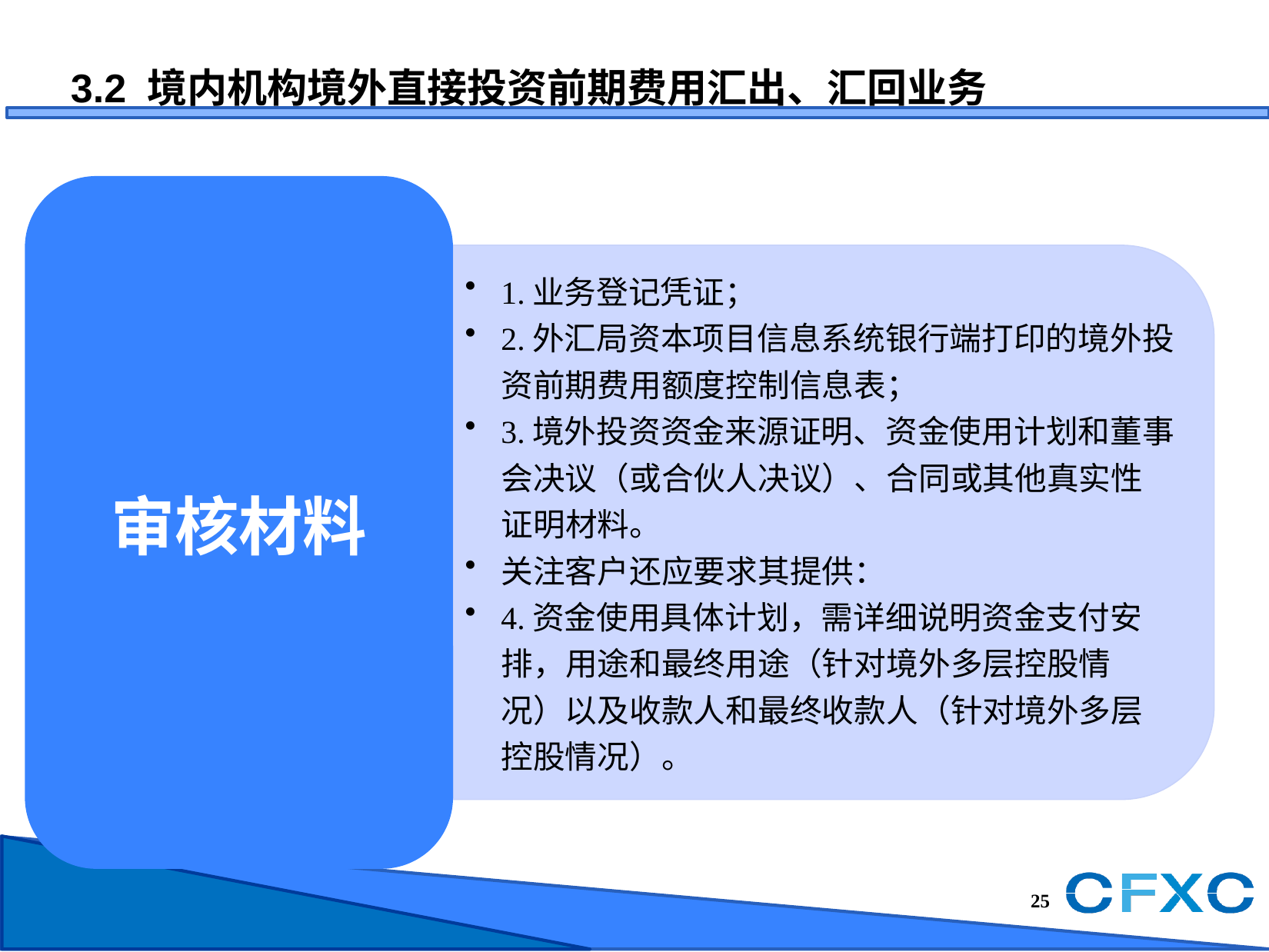

3.2 境内机构境外直接投资前期费用汇出、汇回业务
审核材料
1.业务登记凭证；
2.外汇局资本项目信息系统银行端打印的境外投资前期费用额度控制信息表；
关注客户还应要求其提供：
4.资金使用具体计划，需详细说明资金支付安排，用途和最终用途（针对境外多层控股情况）以及收款人和最终收款人（针对境外多层控股情况）。
3.境外投资资金来源证明、资金使用计划和董事会决议（或合伙人决议）、合同或其他真实性证明材料。
25